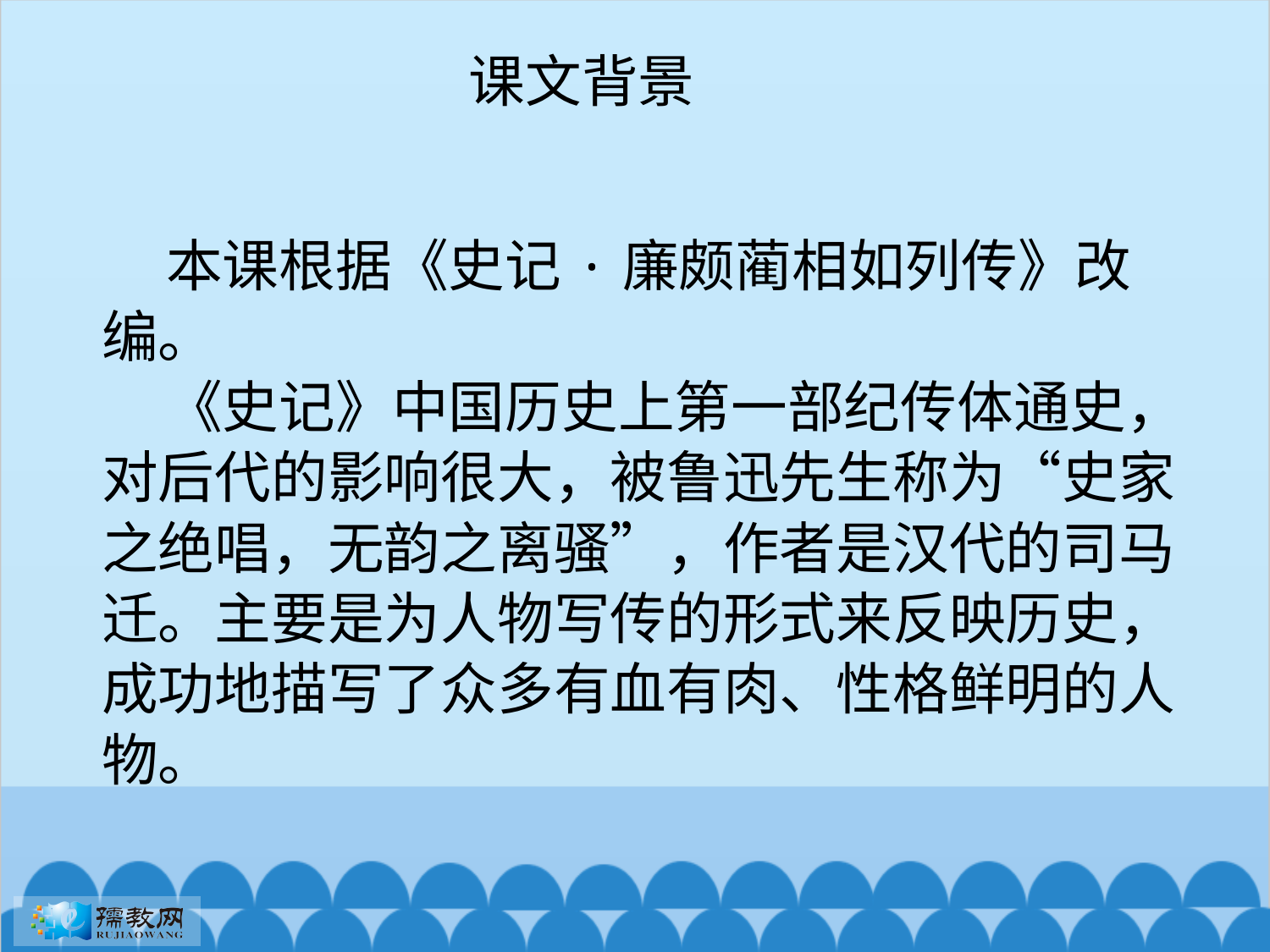

课文背景
    本课根据《史记·廉颇蔺相如列传》改编。
    《史记》中国历史上第一部纪传体通史，对后代的影响很大，被鲁迅先生称为“史家之绝唱，无韵之离骚”，作者是汉代的司马迁。主要是为人物写传的形式来反映历史，成功地描写了众多有血有肉、性格鲜明的人物。